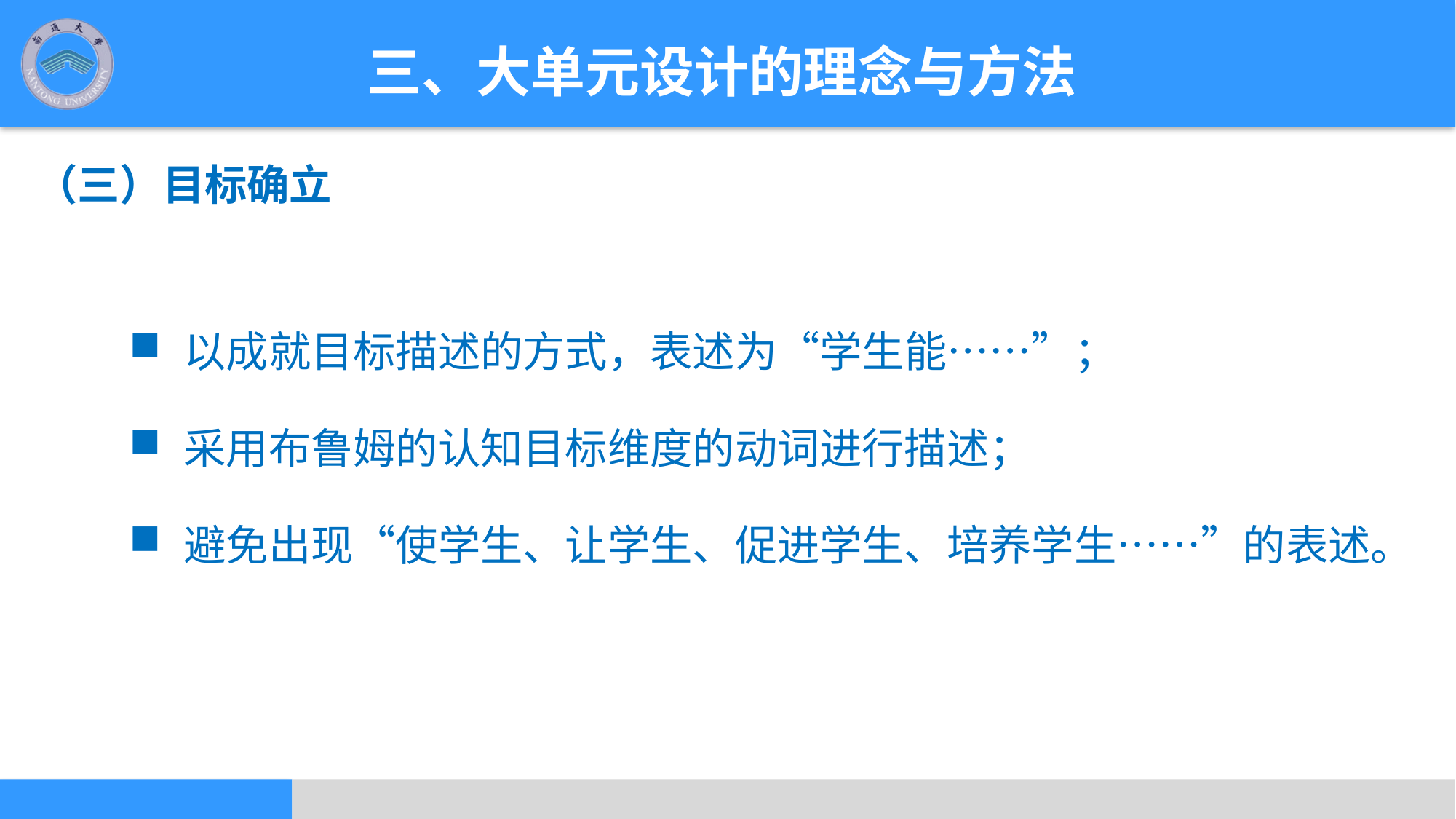

三、大单元设计的理念与方法
（三）目标确立
以成就目标描述的方式，表述为“学生能……”；
采用布鲁姆的认知目标维度的动词进行描述；
避免出现“使学生、让学生、促进学生、培养学生……”的表述。